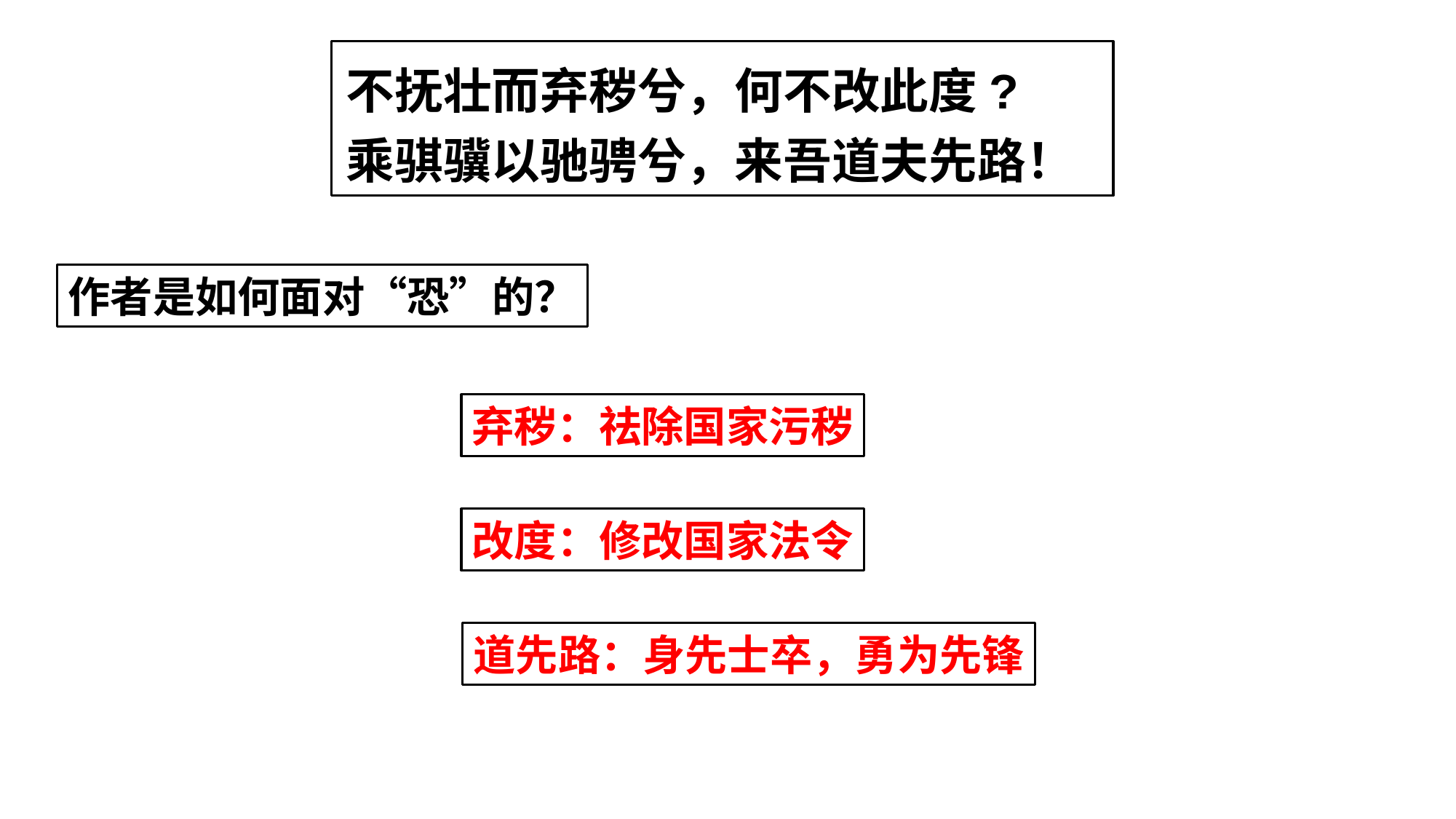

不抚壮而弃秽兮，何不改此度?
乘骐骥以驰骋兮，来吾道夫先路！
作者是如何面对“恐”的？
弃秽：祛除国家污秽
改度：修改国家法令
道先路：身先士卒，勇为先锋